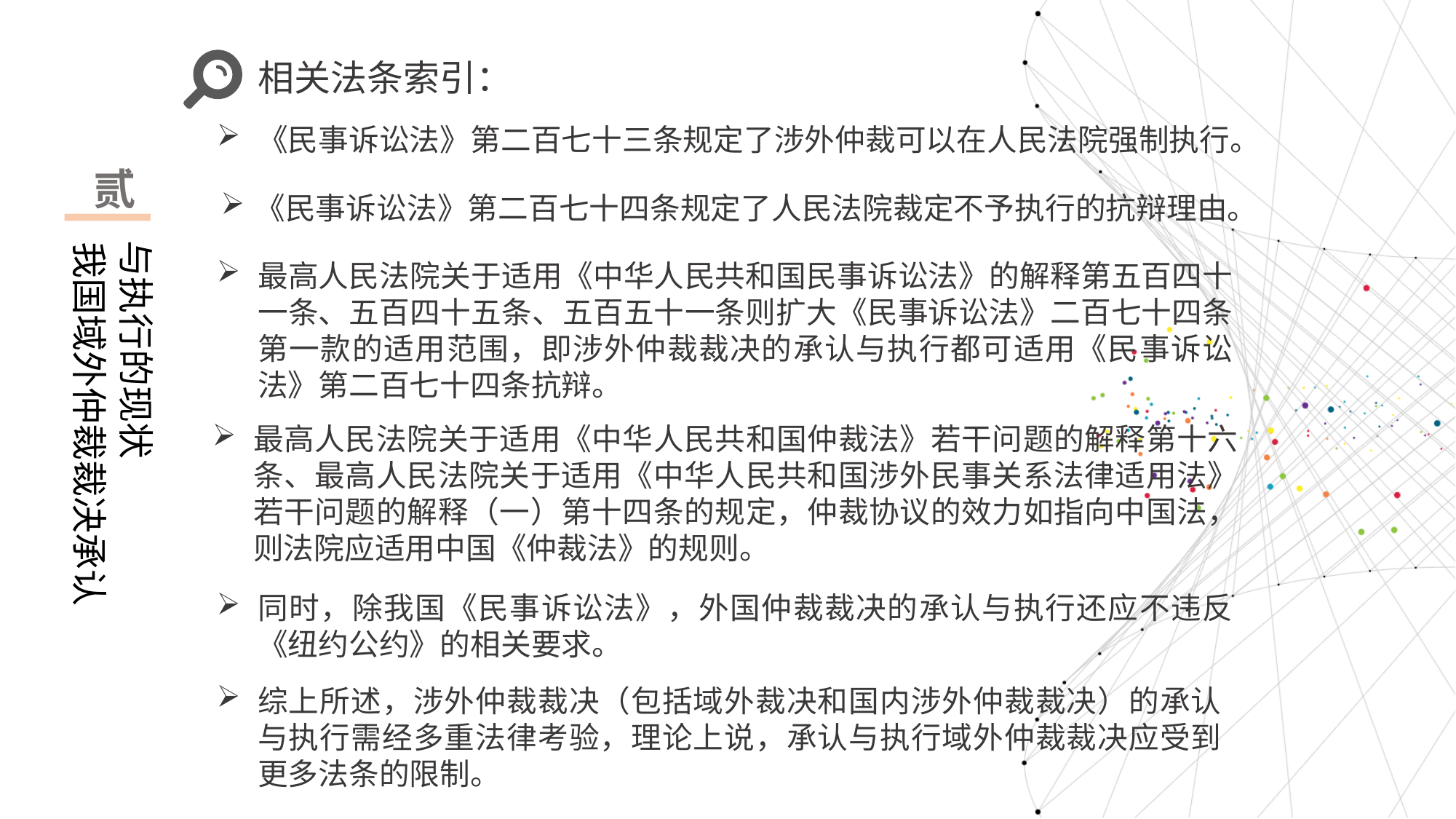

相关法条索引：
《民事诉讼法》第二百七十三条规定了涉外仲裁可以在人民法院强制执行。
《民事诉讼法》第二百七十四条规定了人民法院裁定不予执行的抗辩理由。
最高人民法院关于适用《中华人民共和国民事诉讼法》的解释第五百四十一条、五百四十五条、五百五十一条则扩大《民事诉讼法》二百七十四条第一款的适用范围，即涉外仲裁裁决的承认与执行都可适用《民事诉讼法》第二百七十四条抗辩。
最高人民法院关于适用《中华人民共和国仲裁法》若干问题的解释第十六条、最高人民法院关于适用《中华人民共和国涉外民事关系法律适用法》若干问题的解释（一）第十四条的规定，仲裁协议的效力如指向中国法，则法院应适用中国《仲裁法》的规则。

同时，除我国《民事诉讼法》，外国仲裁裁决的承认与执行还应不违反《纽约公约》的相关要求。
综上所述，涉外仲裁裁决（包括域外裁决和国内涉外仲裁裁决）的承认与执行需经多重法律考验，理论上说，承认与执行域外仲裁裁决应受到更多法条的限制。
 贰

与执行的现状
我国域外仲裁裁决承认